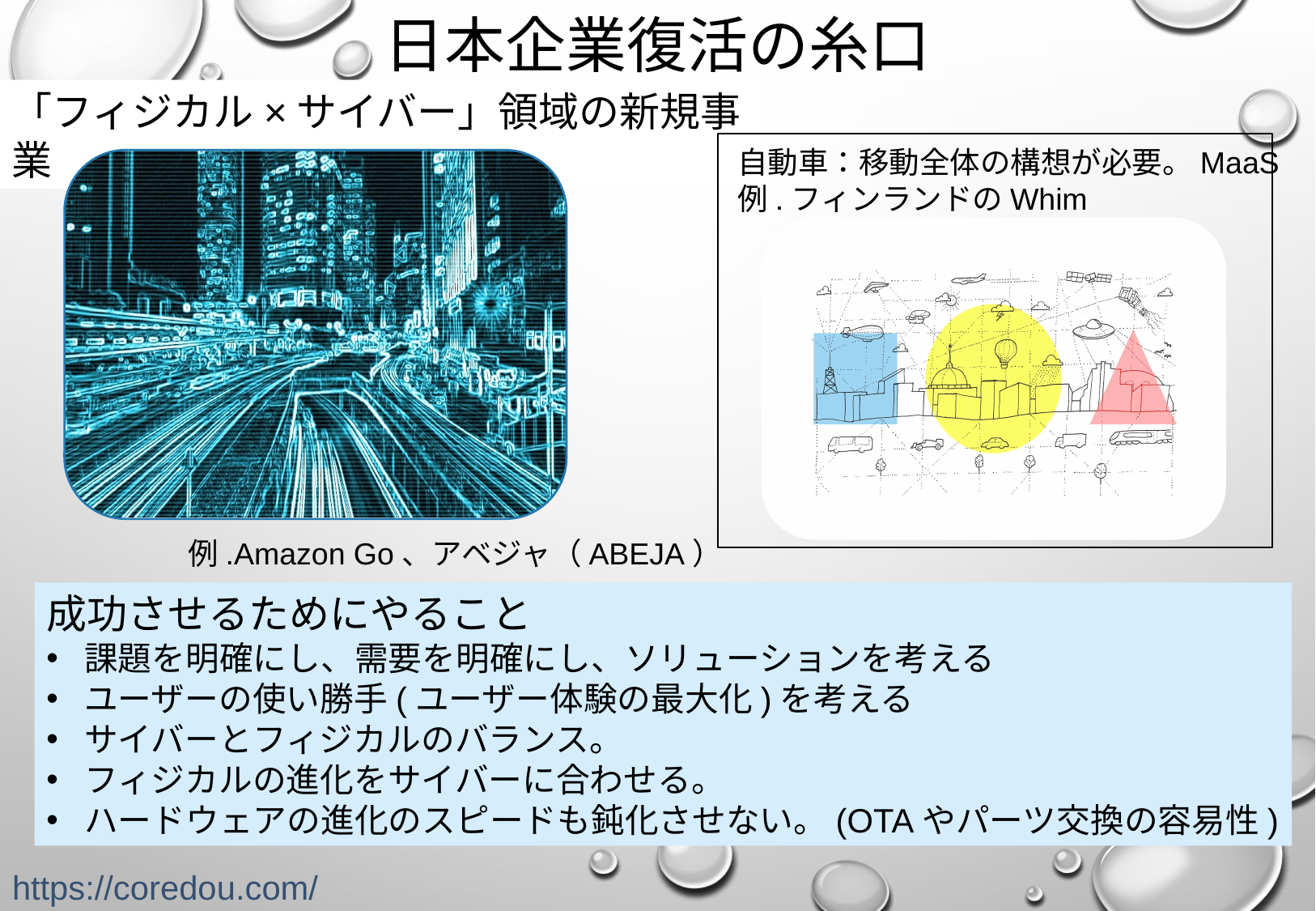

# 日本企業復活の糸口
「フィジカル×サイバー」領域の新規事業

自動車：移動全体の構想が必要。MaaS
例.フィンランドのWhim

例.Amazon Go、アベジャ（ABEJA）
成功させるためにやること
課題を明確にし、需要を明確にし、ソリューションを考える
ユーザーの使い勝手(ユーザー体験の最大化)を考える
サイバーとフィジカルのバランス。
フィジカルの進化をサイバーに合わせる。
ハードウェアの進化のスピードも鈍化させない。(OTAやパーツ交換の容易性)
https://coredou.com/